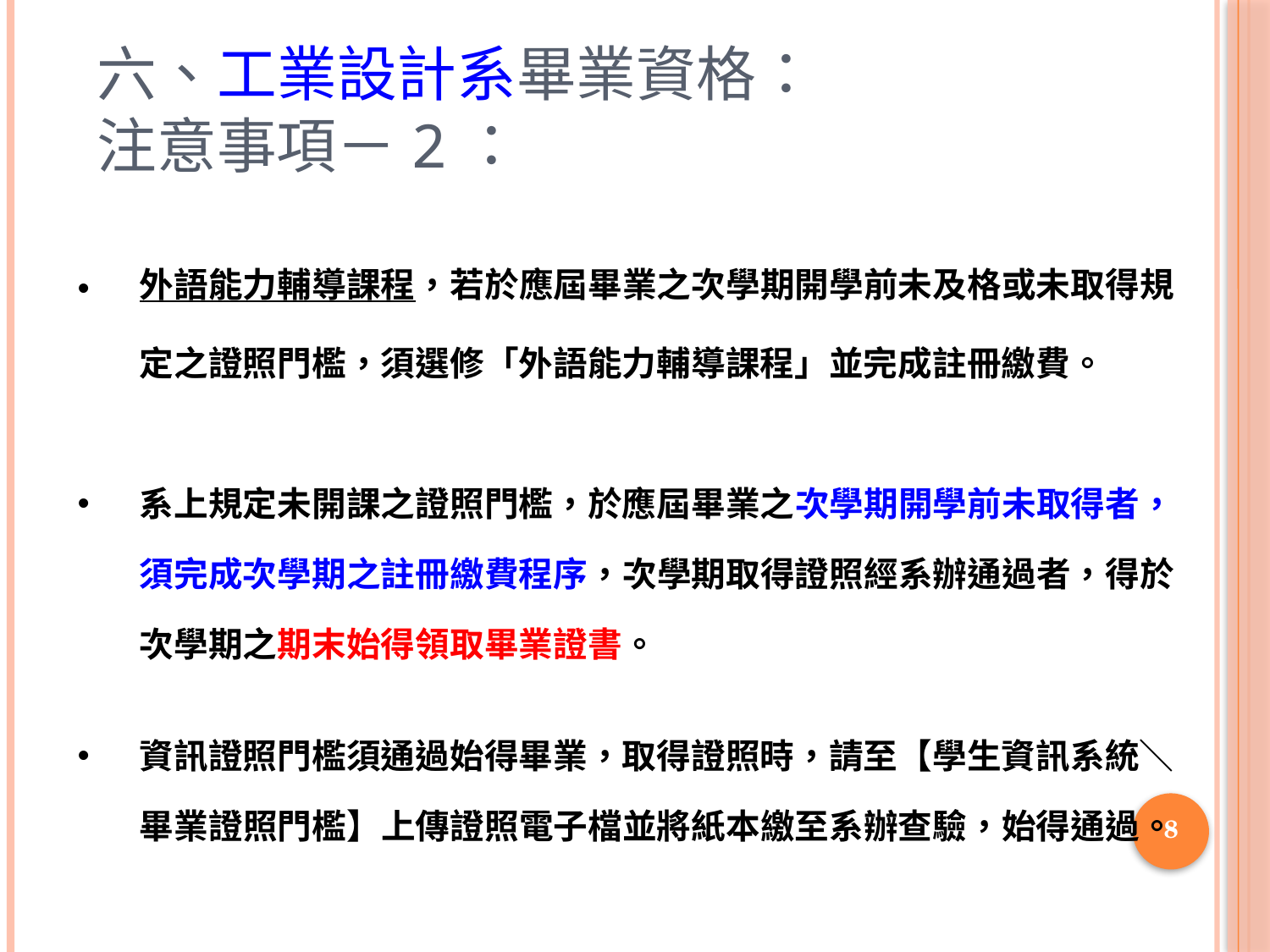

# 六、工業設計系畢業資格： 注意事項－2：
外語能力輔導課程，若於應屆畢業之次學期開學前未及格或未取得規定之證照門檻，須選修「外語能力輔導課程」並完成註冊繳費。

系上規定未開課之證照門檻，於應屆畢業之次學期開學前未取得者，須完成次學期之註冊繳費程序，次學期取得證照經系辦通過者，得於次學期之期末始得領取畢業證書。

資訊證照門檻須通過始得畢業，取得證照時，請至【學生資訊系統＼畢業證照門檻】上傳證照電子檔並將紙本繳至系辦查驗，始得通過。

8